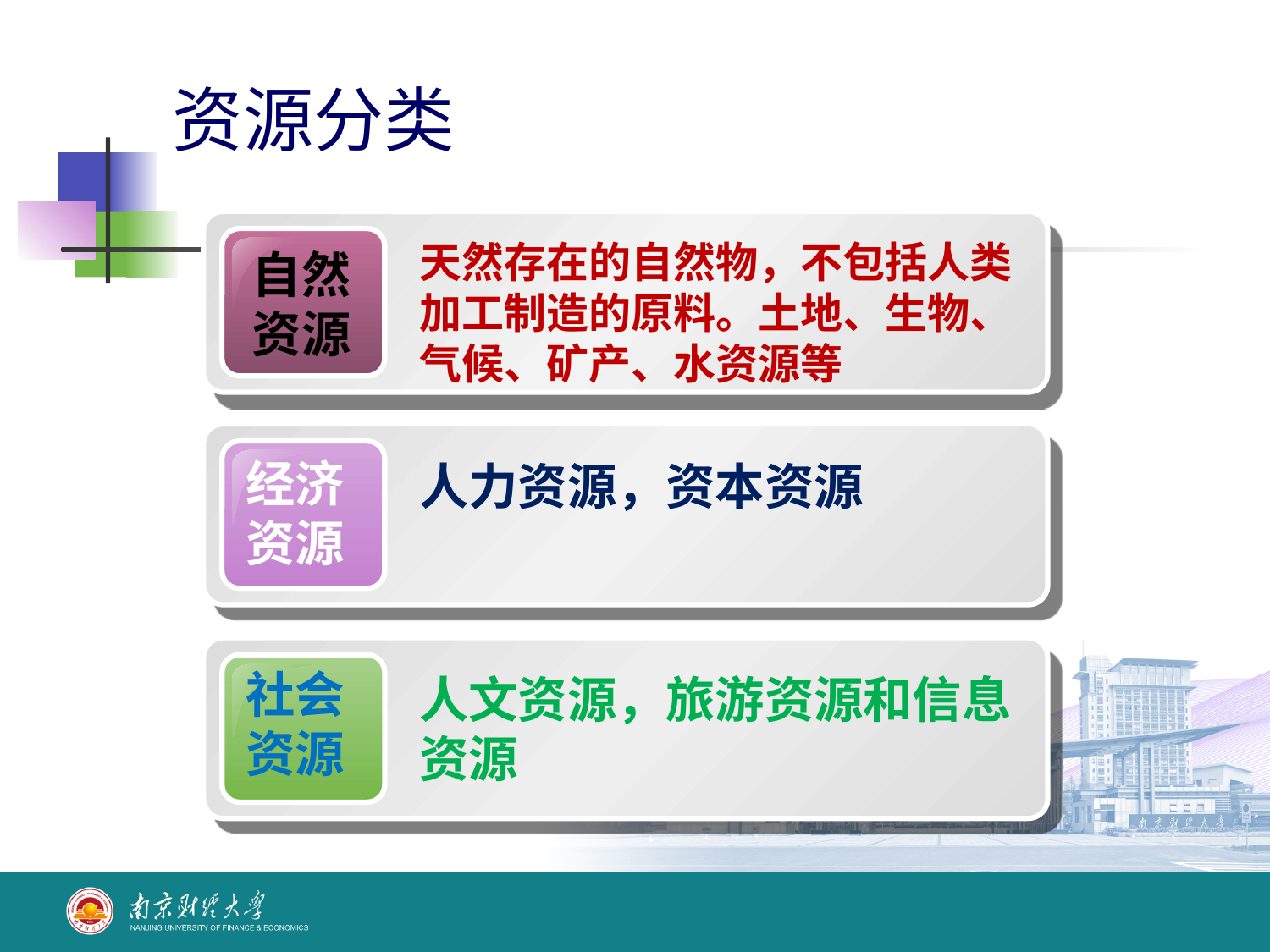

# 资源分类

自然
资源

天然存在的自然物，不包括人类加工制造的原料。土地、生物、气候、矿产、水资源等

经济
资源

人力资源，资本资源

社会
资源

人文资源，旅游资源和信息资源